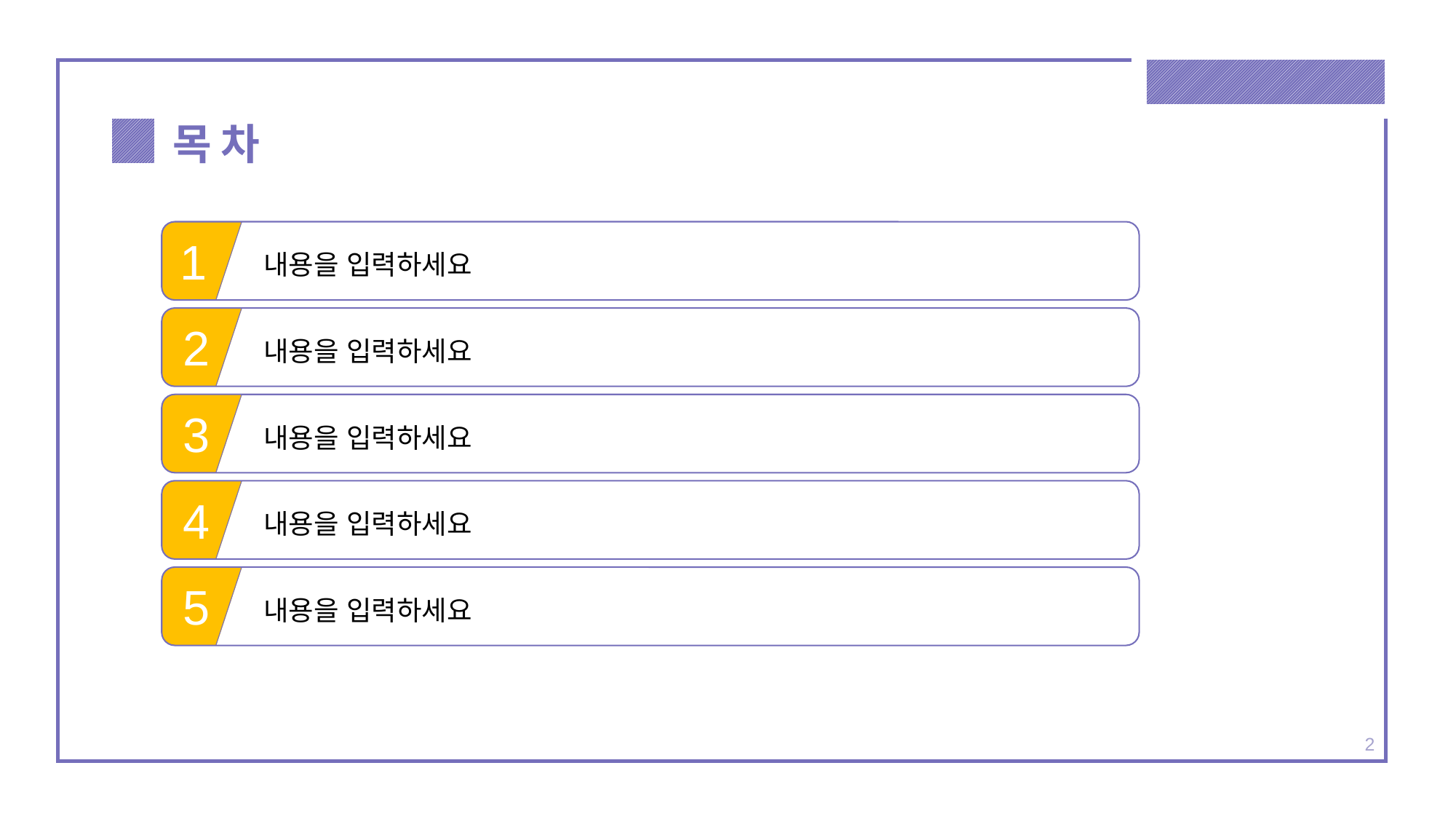

목 차

1
내용을 입력하세요

2
내용을 입력하세요

3
내용을 입력하세요

4
내용을 입력하세요

5
내용을 입력하세요
2